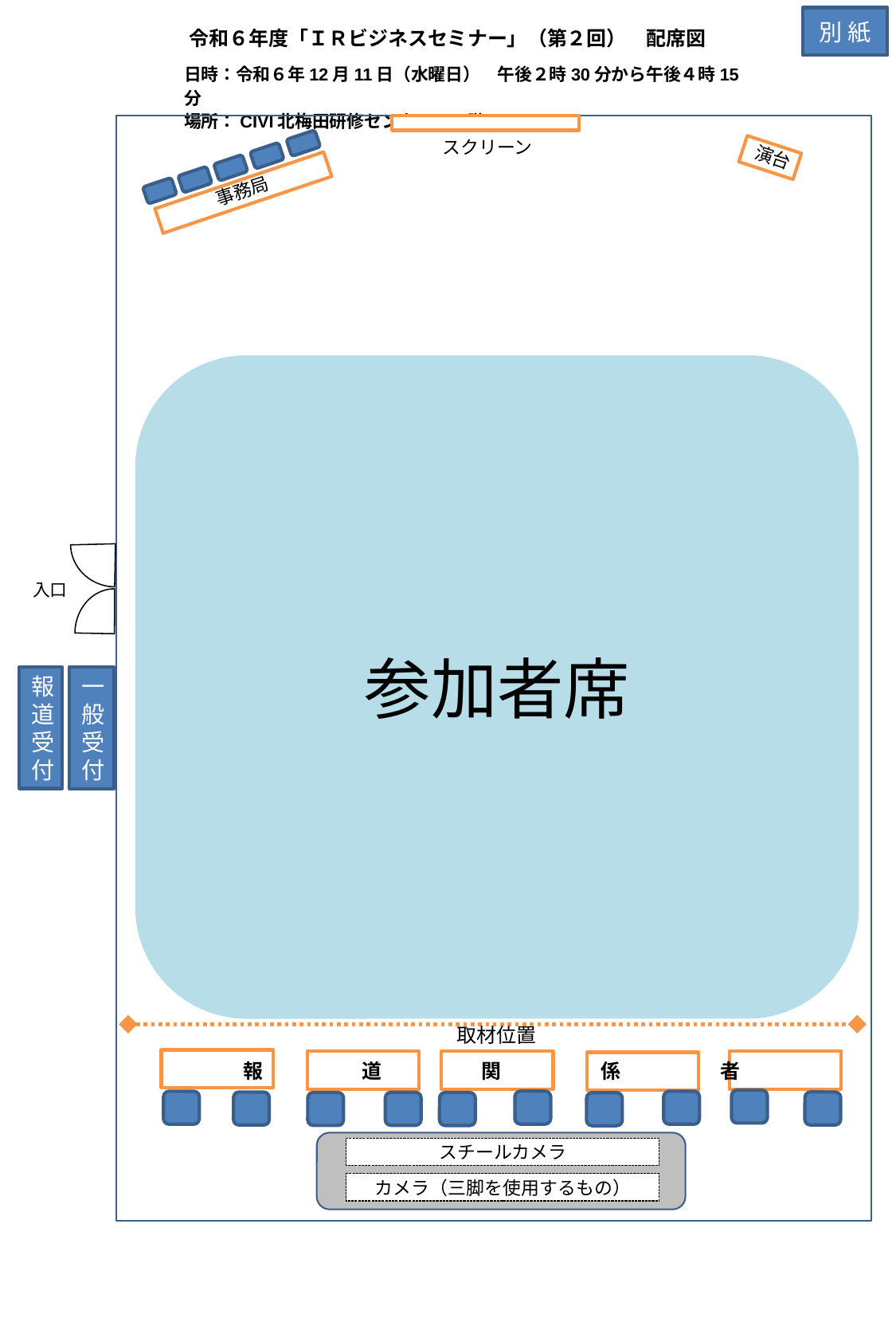

別 紙
令和６年度「ＩＲビジネスセミナー」（第２回）　配席図
日時：令和６年12月11日（水曜日）　午後２時30分から午後４時15分
場所：CIVI北梅田研修センター　５階　Hall

スクリーン
演台

事務局

参加者席

取材位置
報　　　　　道　　　　　関　　　　　係　　　　　者

スチールカメラ
カメラ（三脚を使用するもの）

入口
一般受付
報道受付